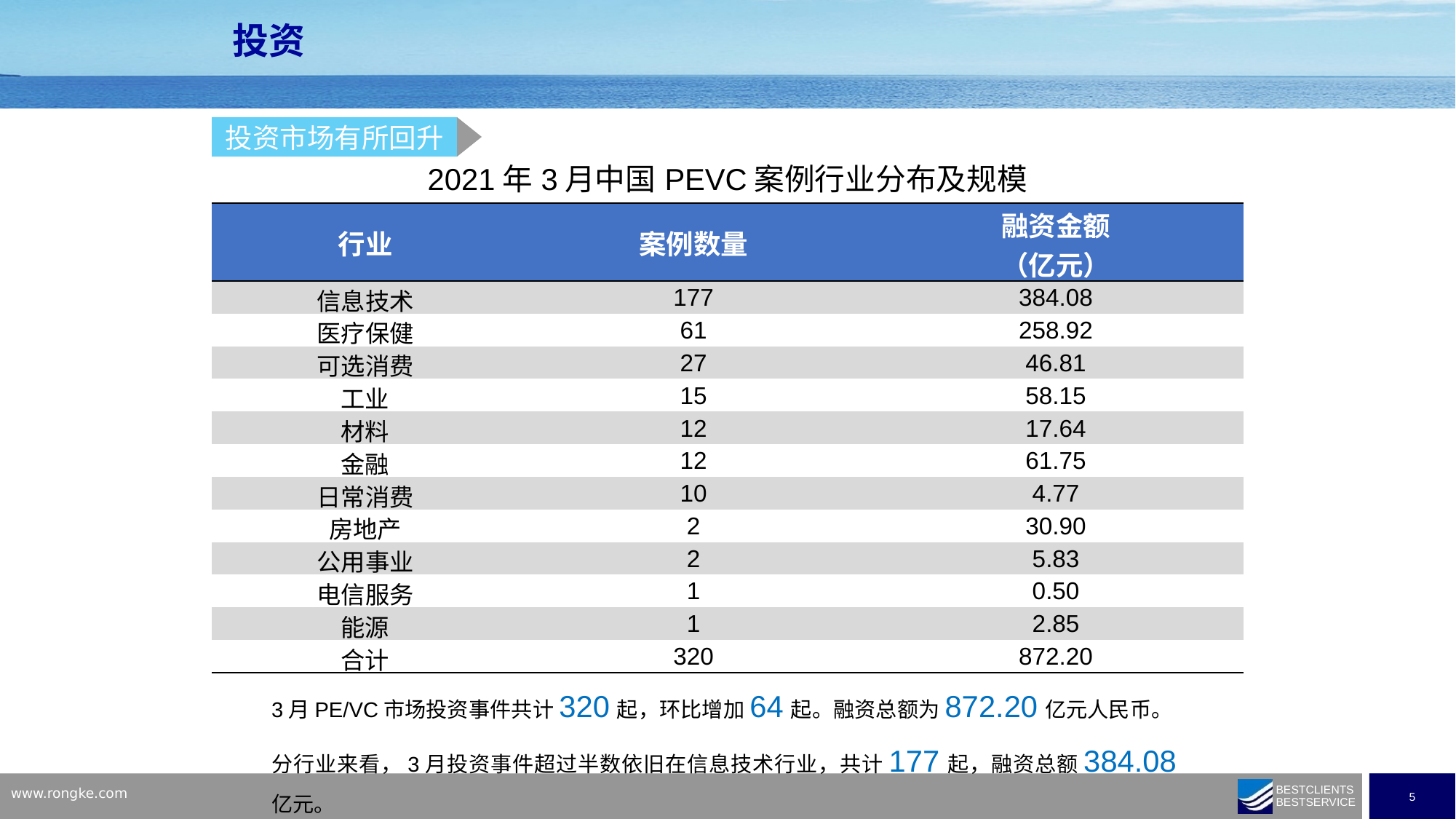

投资
投资市场有所回升

| 2021年3月中国PEVC案例行业分布及规模 |  |  |
| --- | --- | --- |
| 行业 | 案例数量 | 融资金额 （亿元） |
| 信息技术 | 177 | 384.08 |
| 医疗保健 | 61 | 258.92 |
| 可选消费 | 27 | 46.81 |
| 工业 | 15 | 58.15 |
| 材料 | 12 | 17.64 |
| 金融 | 12 | 61.75 |
| 日常消费 | 10 | 4.77 |
| 房地产 | 2 | 30.90 |
| 公用事业 | 2 | 5.83 |
| 电信服务 | 1 | 0.50 |
| 能源 | 1 | 2.85 |
| 合计 | 320 | 872.20 |
3月PE/VC市场投资事件共计320起，环比增加64起。融资总额为872.20亿元人民币。
分行业来看，3月投资事件超过半数依旧在信息技术行业，共计177起，融资总额384.08亿元。